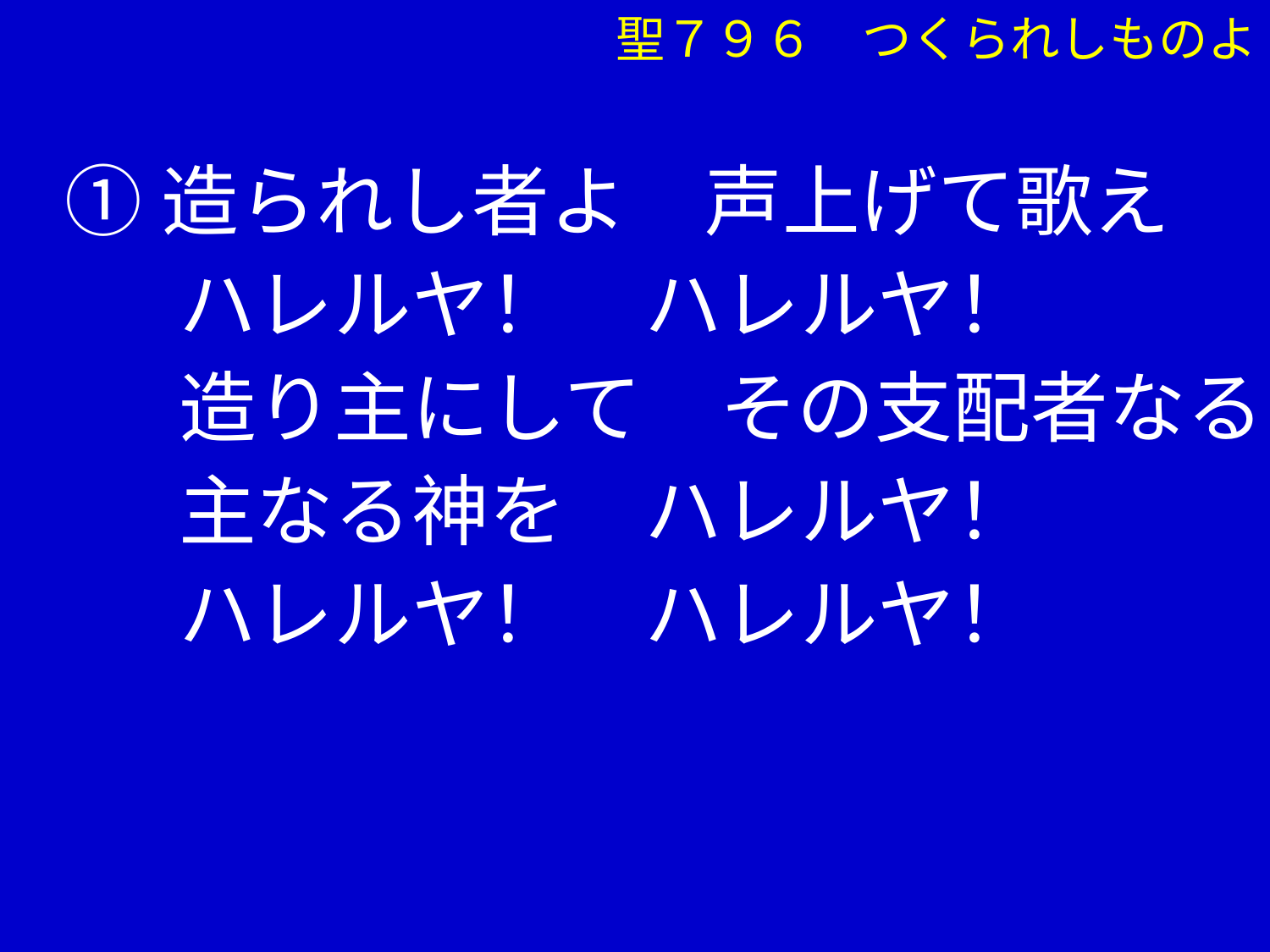

聖７９６　つくられしものよ

①造られし者よ　声上げて歌え
 　ハレルヤ！　ハレルヤ！
 　造り主にして　その支配者なる
 　主なる神を　ハレルヤ！
 　ハレルヤ！　ハレルヤ！